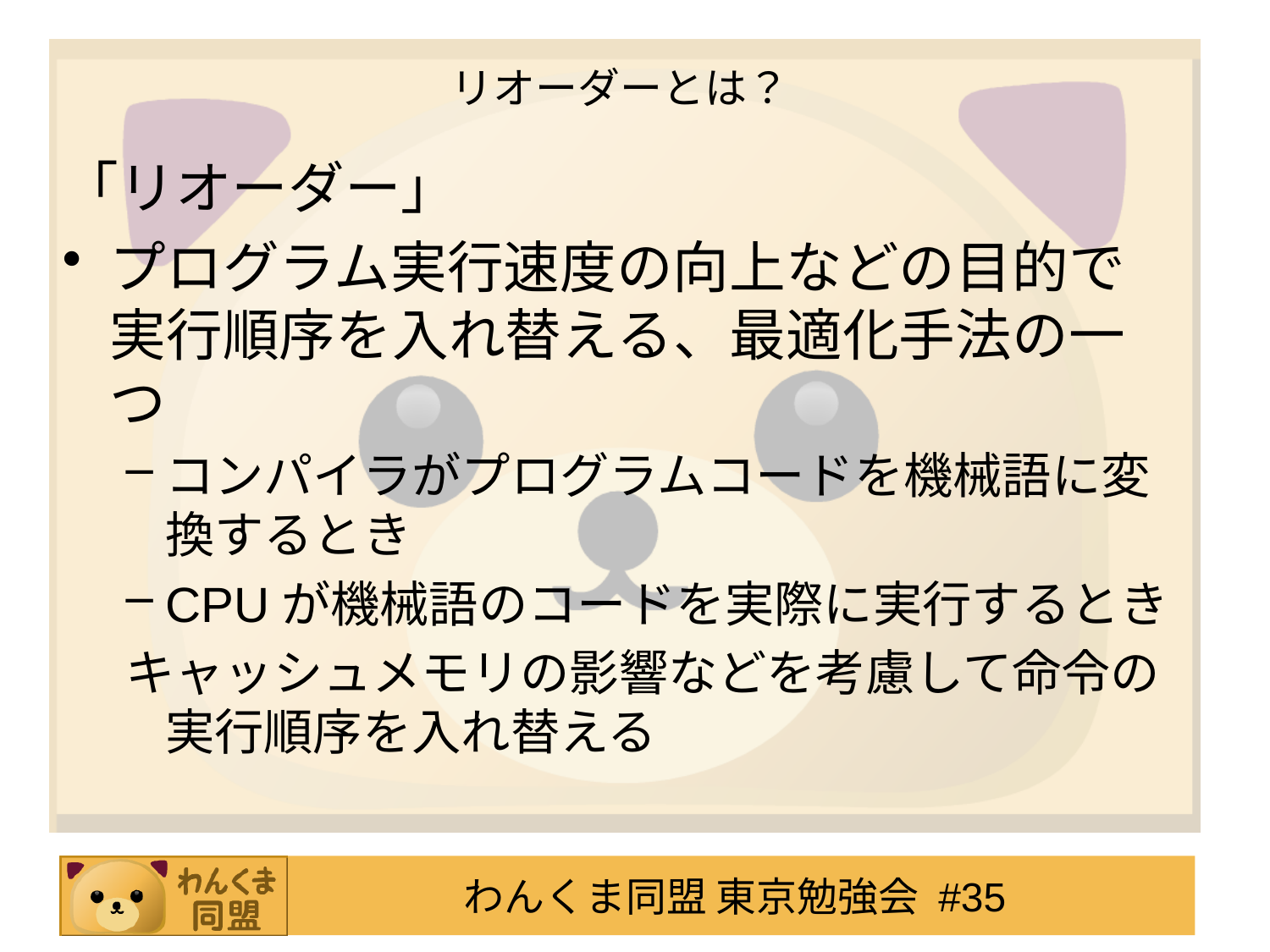

# リオーダーとは？
「リオーダー」
プログラム実行速度の向上などの目的で実行順序を入れ替える、最適化手法の一つ
コンパイラがプログラムコードを機械語に変換するとき
CPUが機械語のコードを実際に実行するとき
キャッシュメモリの影響などを考慮して命令の実行順序を入れ替える